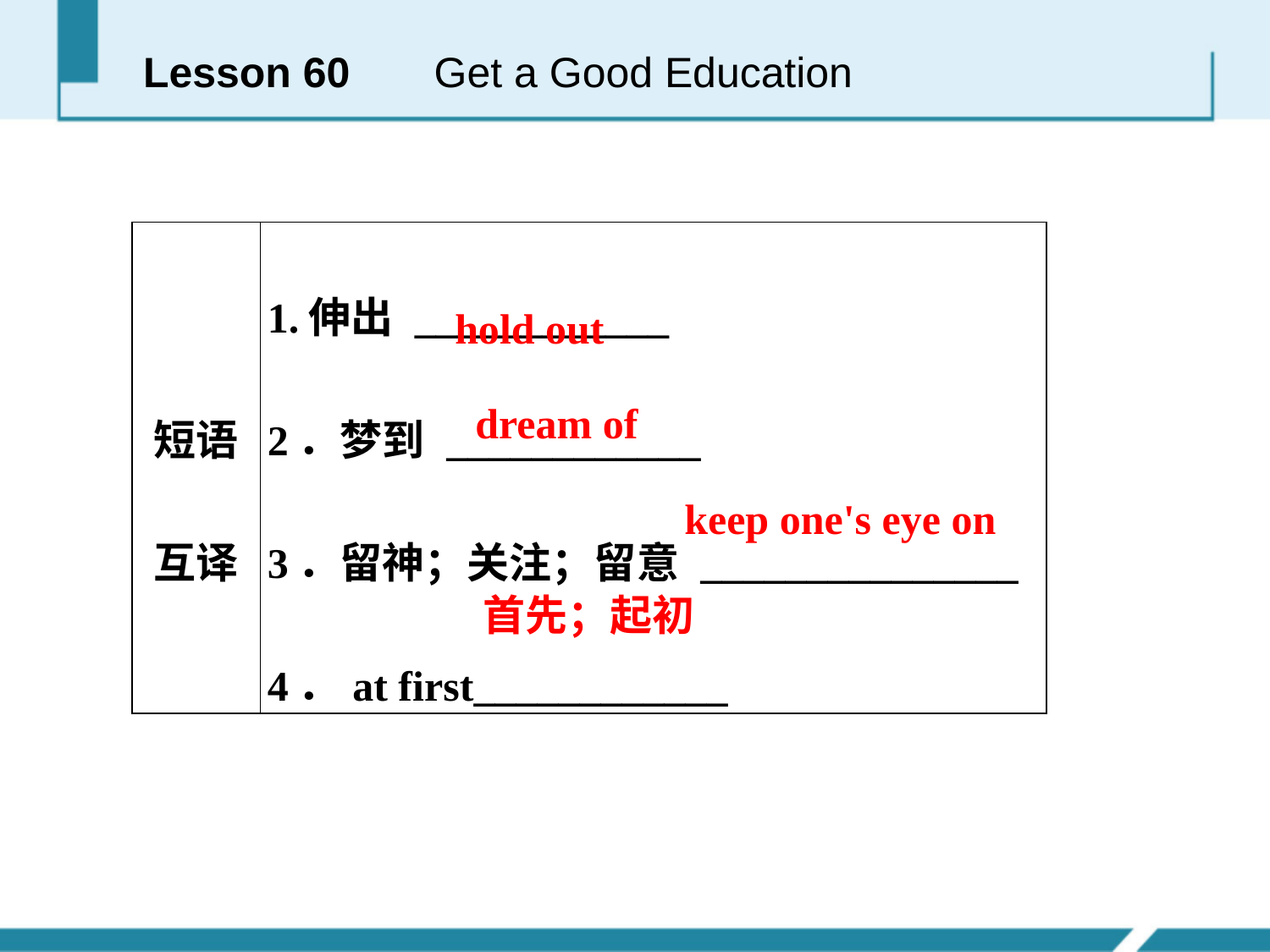

Lesson 60 　 Get a Good Education
| 短语 互译 | 1.伸出 \_\_\_\_\_\_\_\_\_\_\_\_ 2．梦到 \_\_\_\_\_\_\_\_\_\_\_\_ 3．留神；关注；留意 \_\_\_\_\_\_\_\_\_\_\_\_\_\_\_ 4．at first\_\_\_\_\_\_\_\_\_\_\_\_ |
| --- | --- |
hold out
dream of
keep one's eye on
首先；起初